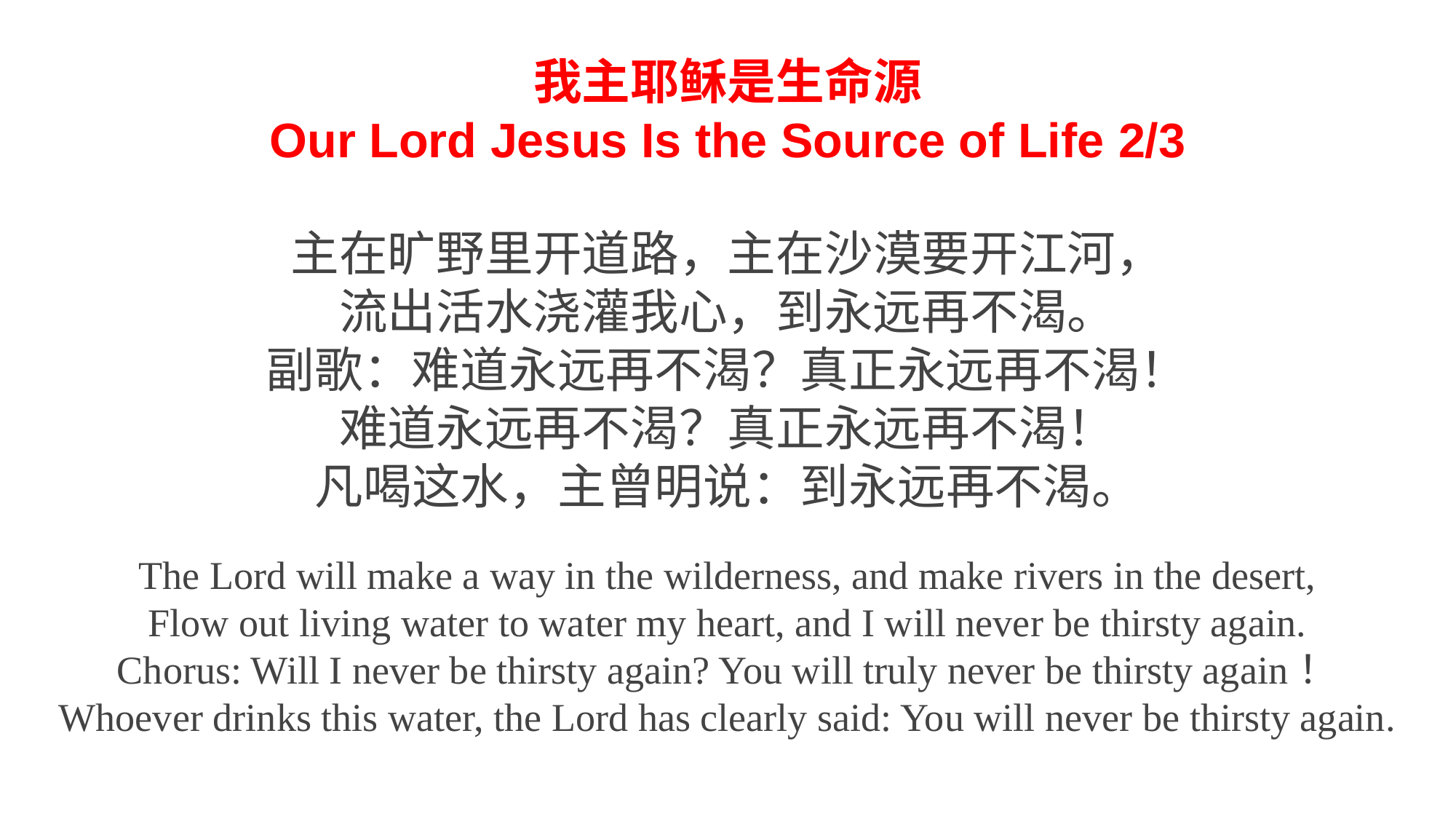

我主耶稣是生命源
Our Lord Jesus Is the Source of Life 2/3
主在旷野里开道路，主在沙漠要开江河，
流出活水浇灌我心，到永远再不渴。
副歌：难道永远再不渴？真正永远再不渴！
难道永远再不渴？真正永远再不渴！
凡喝这水，主曾明说：到永远再不渴。

The Lord will make a way in the wilderness, and make rivers in the desert,
Flow out living water to water my heart, and I will never be thirsty again.
Chorus: Will I never be thirsty again? You will truly never be thirsty again！
Whoever drinks this water, the Lord has clearly said: You will never be thirsty again.